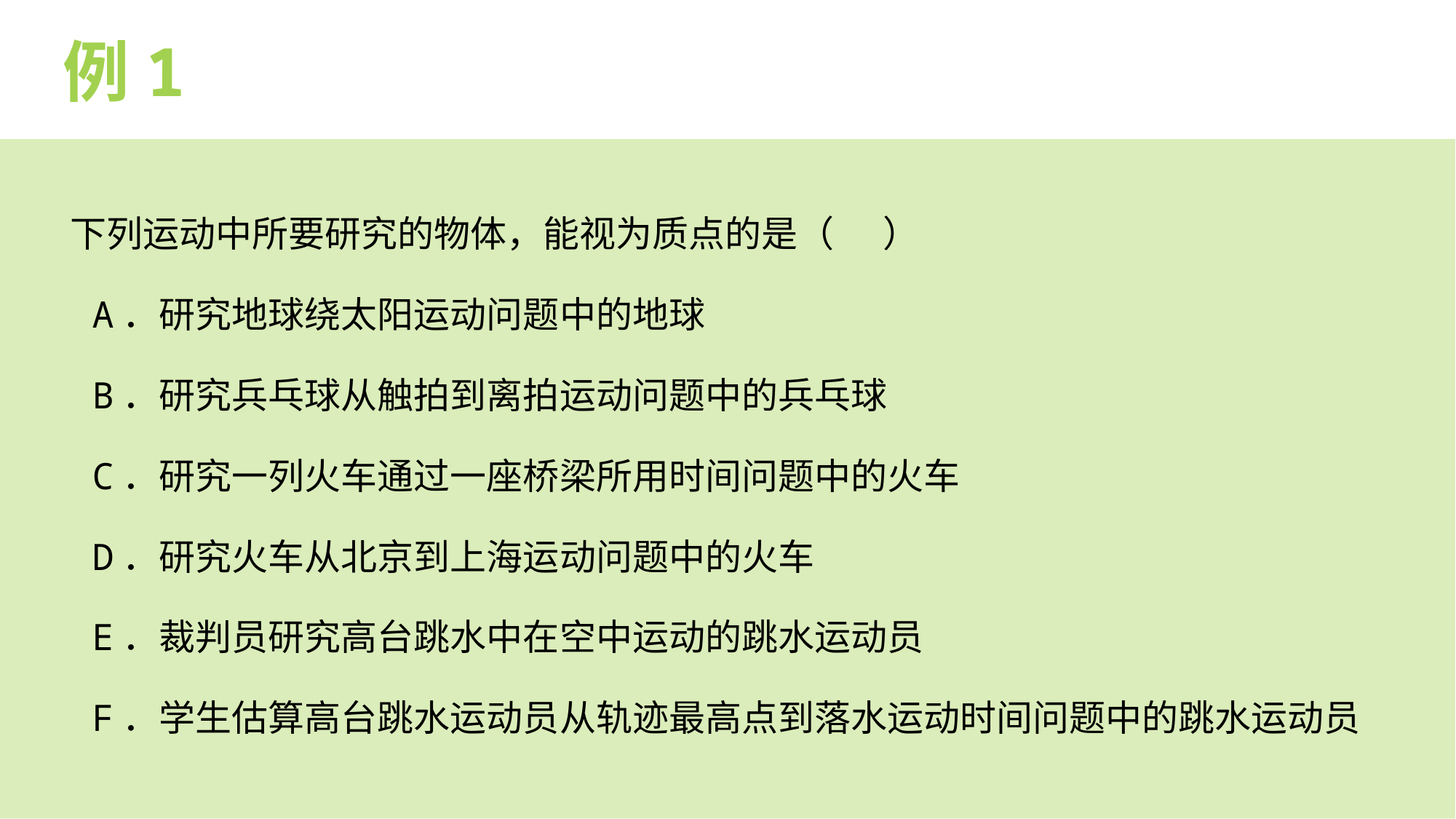

例1

下列运动中所要研究的物体，能视为质点的是（      ）
 A．研究地球绕太阳运动问题中的地球
 B．研究兵乓球从触拍到离拍运动问题中的兵乓球
 C．研究一列火车通过一座桥梁所用时间问题中的火车
 D．研究火车从北京到上海运动问题中的火车
 E．裁判员研究高台跳水中在空中运动的跳水运动员
 F．学生估算高台跳水运动员从轨迹最高点到落水运动时间问题中的跳水运动员